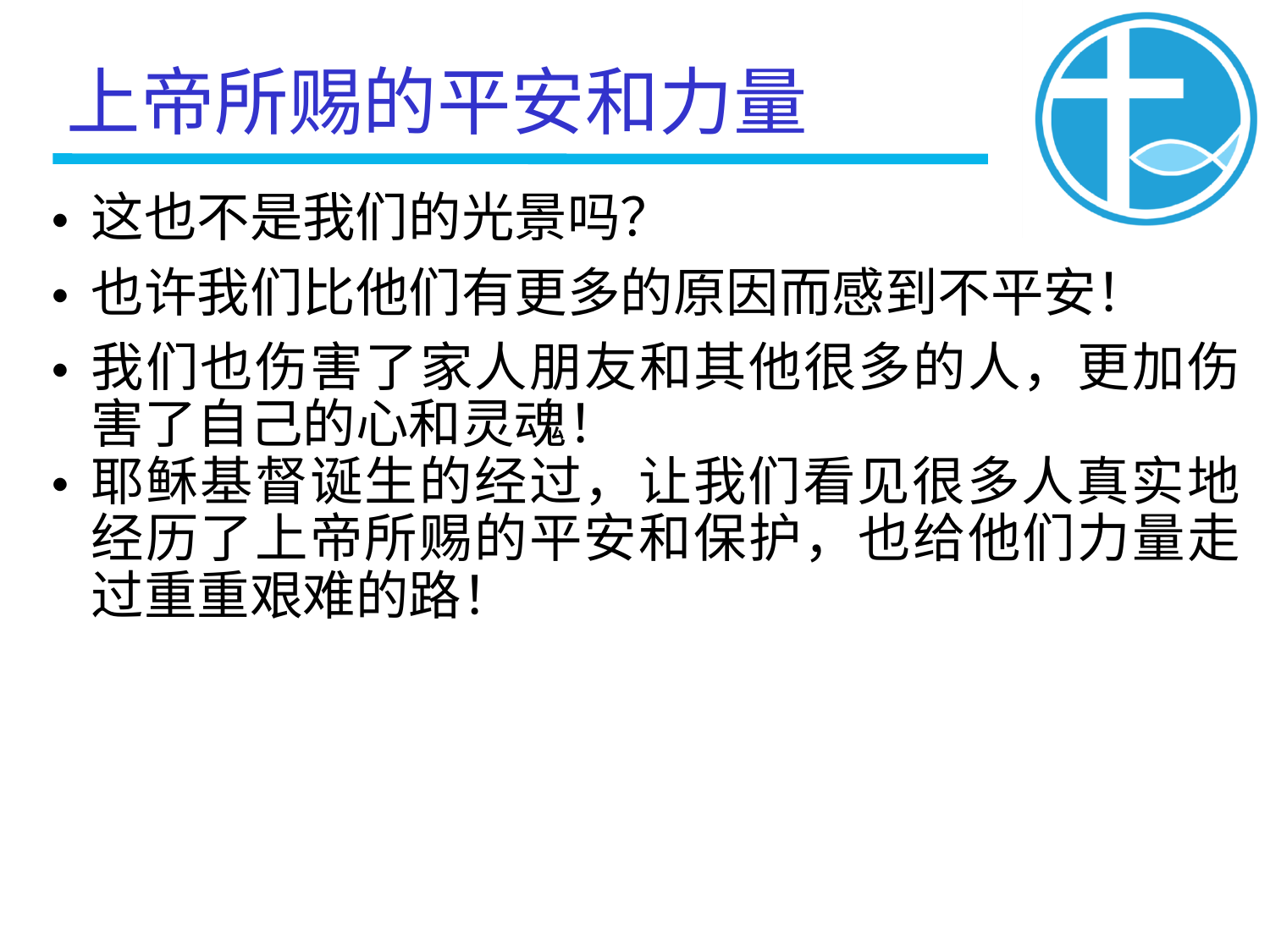

上帝所赐的平安和力量
这也不是我们的光景吗？
也许我们比他们有更多的原因而感到不平安！
我们也伤害了家人朋友和其他很多的人，更加伤害了自己的心和灵魂！
耶稣基督诞生的经过，让我们看见很多人真实地经历了上帝所赐的平安和保护，也给他们力量走过重重艰难的路！